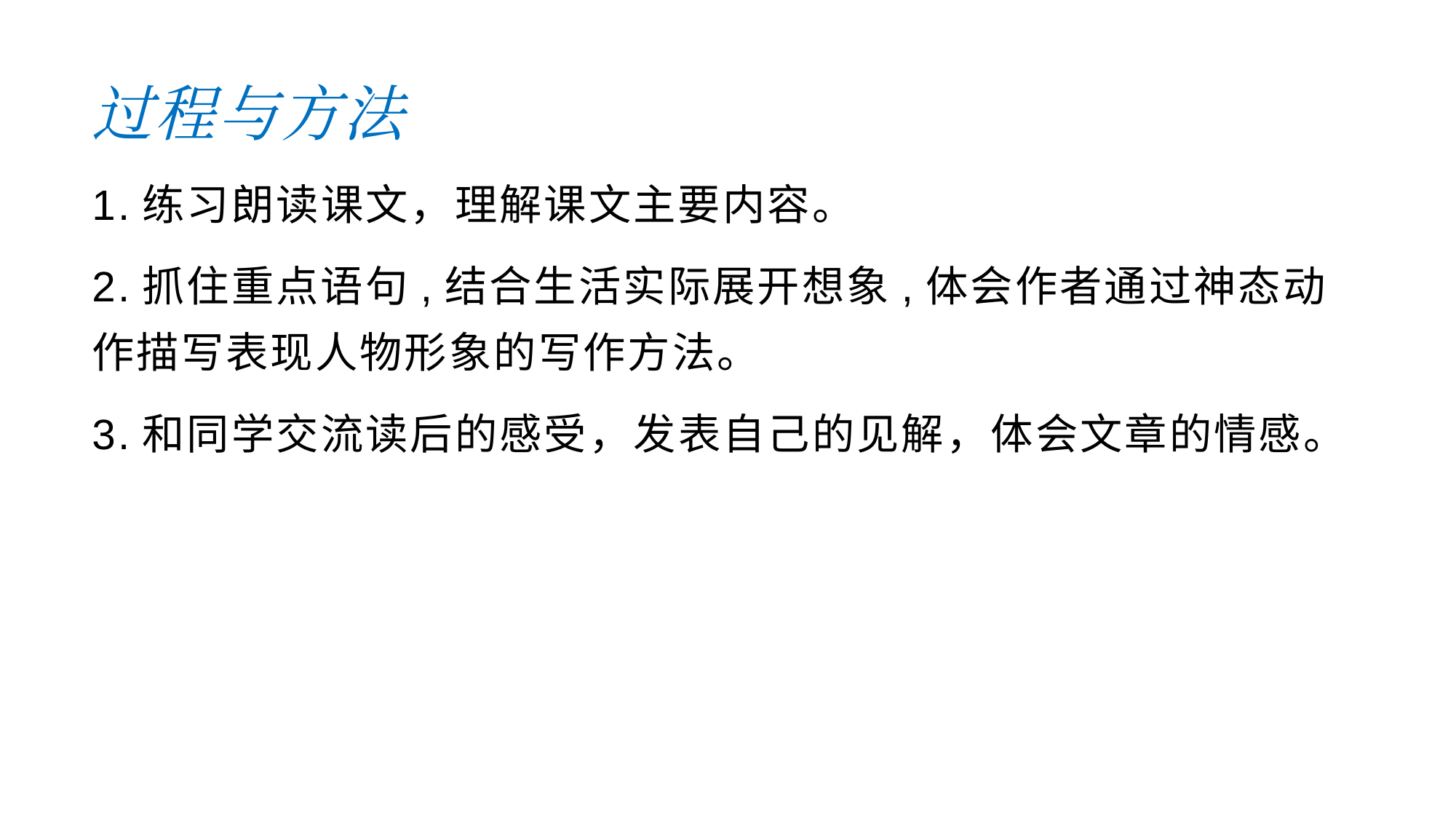

#
过程与方法
1.练习朗读课文，理解课文主要内容。
2.抓住重点语句,结合生活实际展开想象,体会作者通过神态动作描写表现人物形象的写作方法。
3.和同学交流读后的感受，发表自己的见解，体会文章的情感。